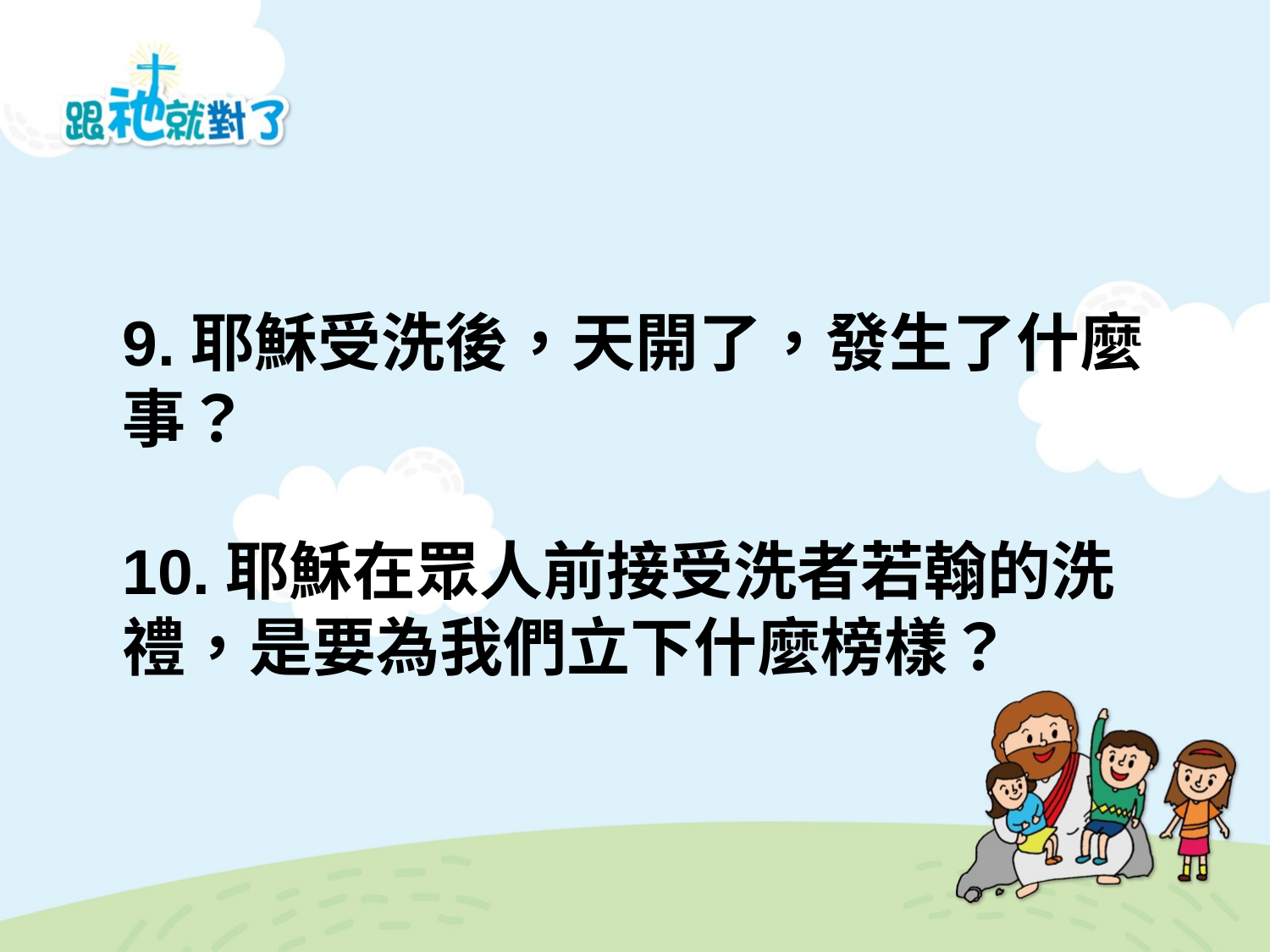

9.耶穌受洗後，天開了，發生了什麼事？

10.耶穌在眾人前接受洗者若翰的洗禮，是要為我們立下什麼榜樣？